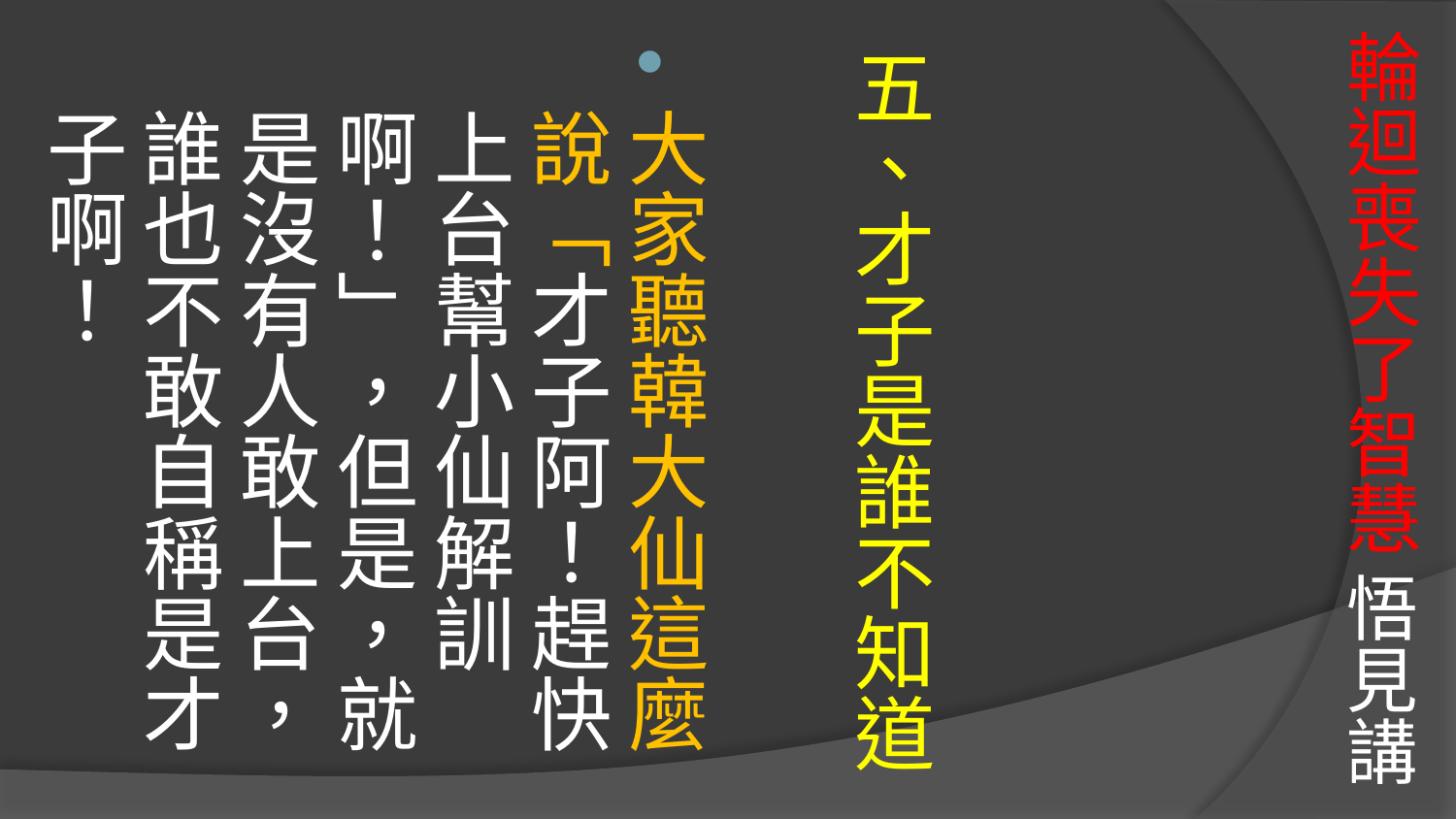

# 輪迴喪失了智慧 悟見講
五、才子是誰不知道

大家聽韓大仙這麼說「才子阿！趕快上台幫小仙解訓啊！」，但是，就是沒有人敢上台，誰也不敢自稱是才子啊！